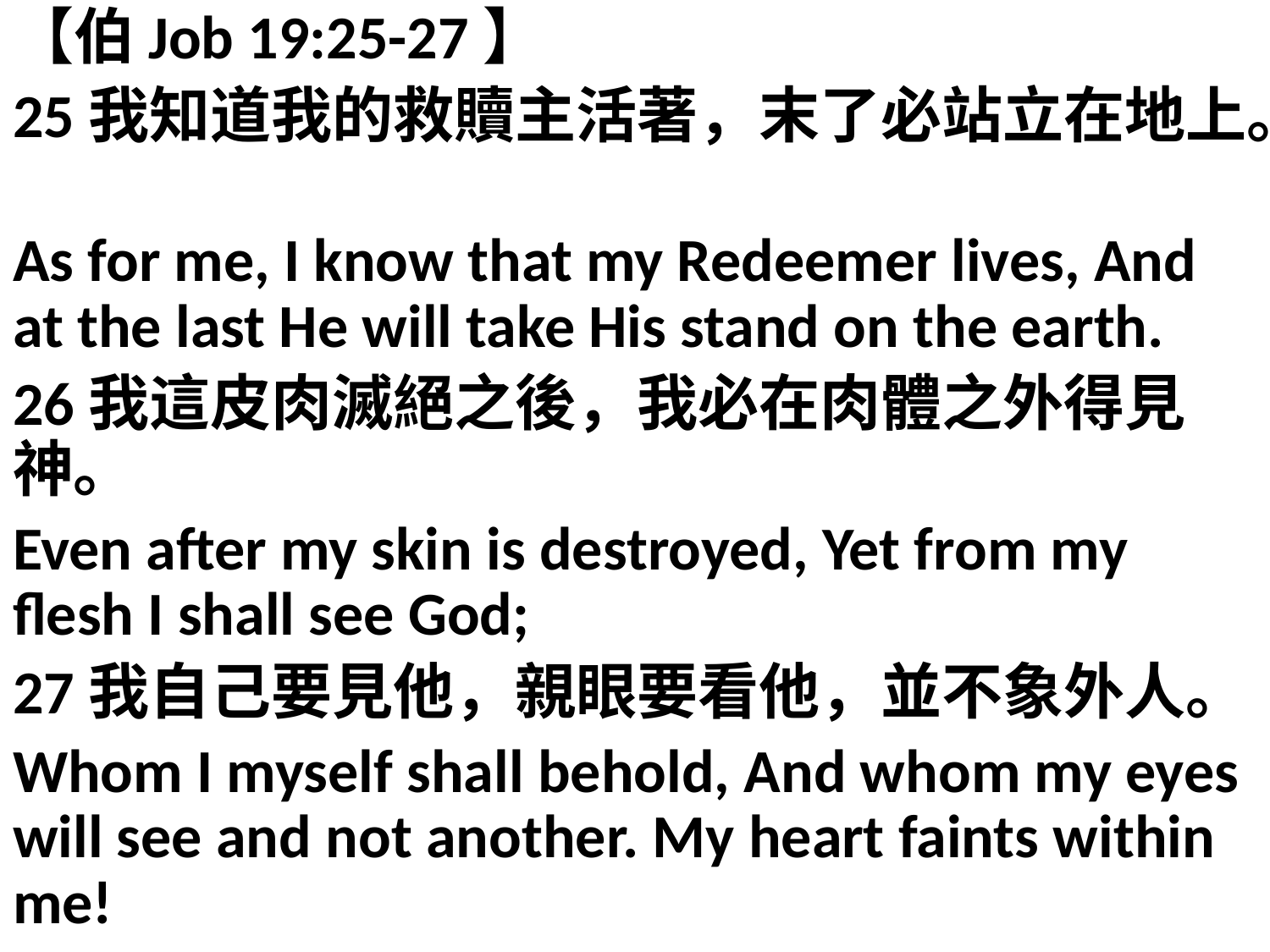

【伯Job 19:25-27】
25我知道我的救贖主活著，末了必站立在地上。
As for me, I know that my Redeemer lives, And at the last He will take His stand on the earth.
26我這皮肉滅絕之後，我必在肉體之外得見　神。
Even after my skin is destroyed, Yet from my flesh I shall see God;
27我自己要見他，親眼要看他，並不象外人。
Whom I myself shall behold, And whom my eyes will see and not another. My heart faints within me!